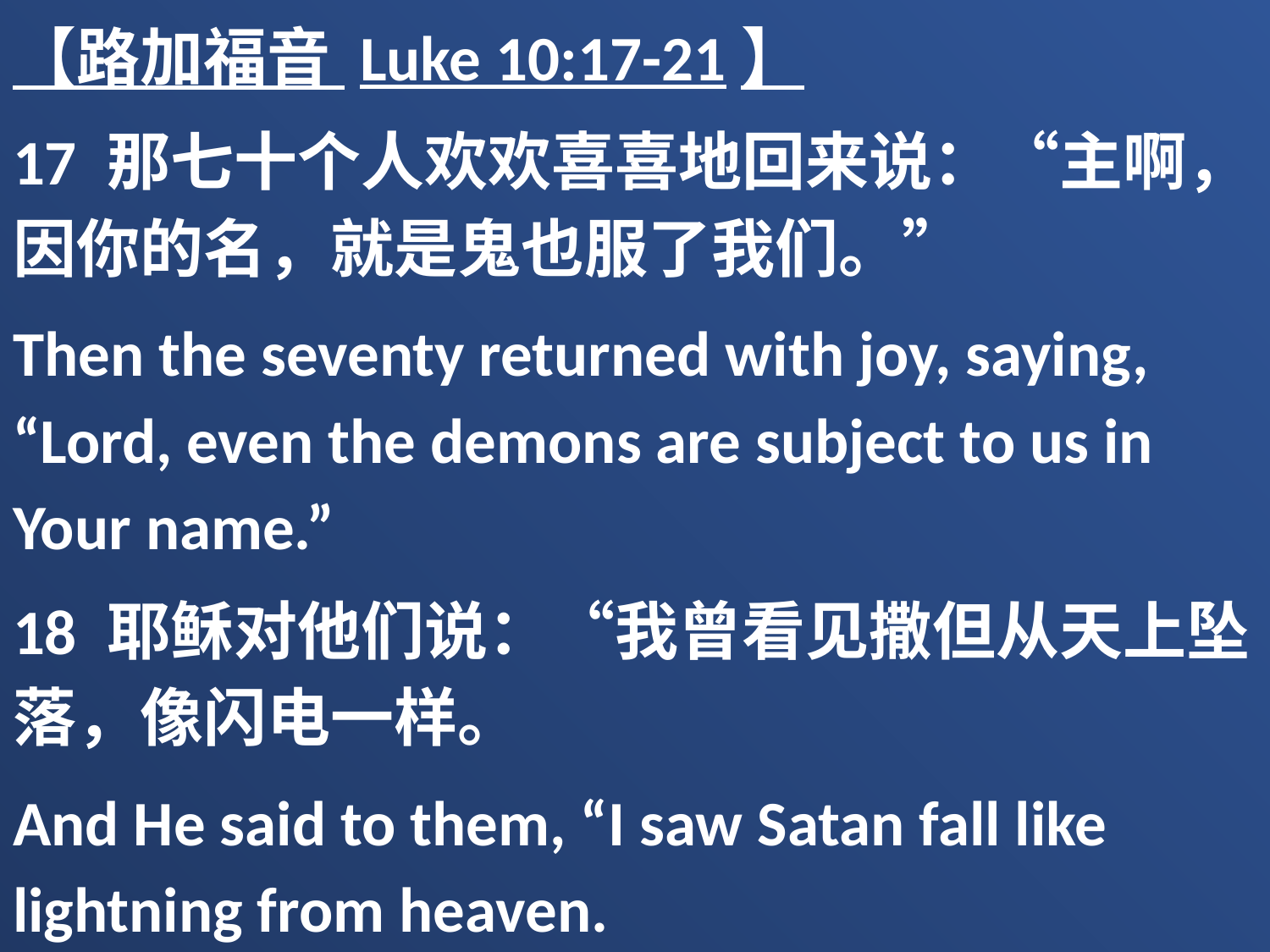

【路加福音 Luke 10:17-21】
17 那七十个人欢欢喜喜地回来说：“主啊，因你的名，就是鬼也服了我们。”
Then the seventy returned with joy, saying, “Lord, even the demons are subject to us in Your name.”
18 耶稣对他们说：“我曾看见撒但从天上坠落，像闪电一样。
And He said to them, “I saw Satan fall like lightning from heaven.